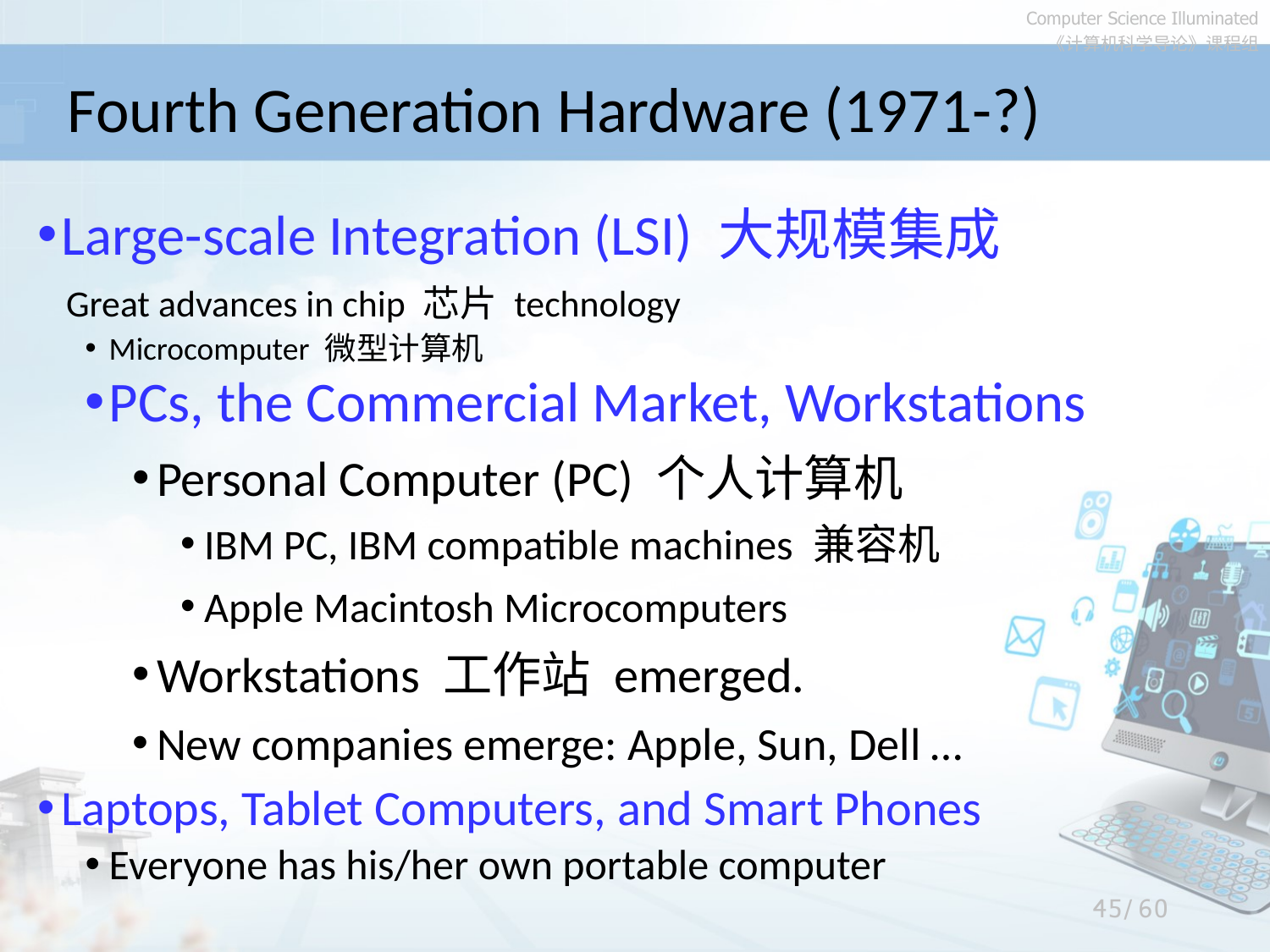

# Fourth Generation Hardware (1971-?)
Large-scale Integration (LSI) 大规模集成
   Great advances in chip 芯片 technology
Microcomputer 微型计算机
PCs, the Commercial Market, Workstations
Personal Computer (PC) 个人计算机
IBM PC, IBM compatible machines 兼容机
Apple Macintosh Microcomputers
Workstations 工作站 emerged.
New companies emerge: Apple, Sun, Dell …
Laptops, Tablet Computers, and Smart Phones
Everyone has his/her own portable computer

45/60